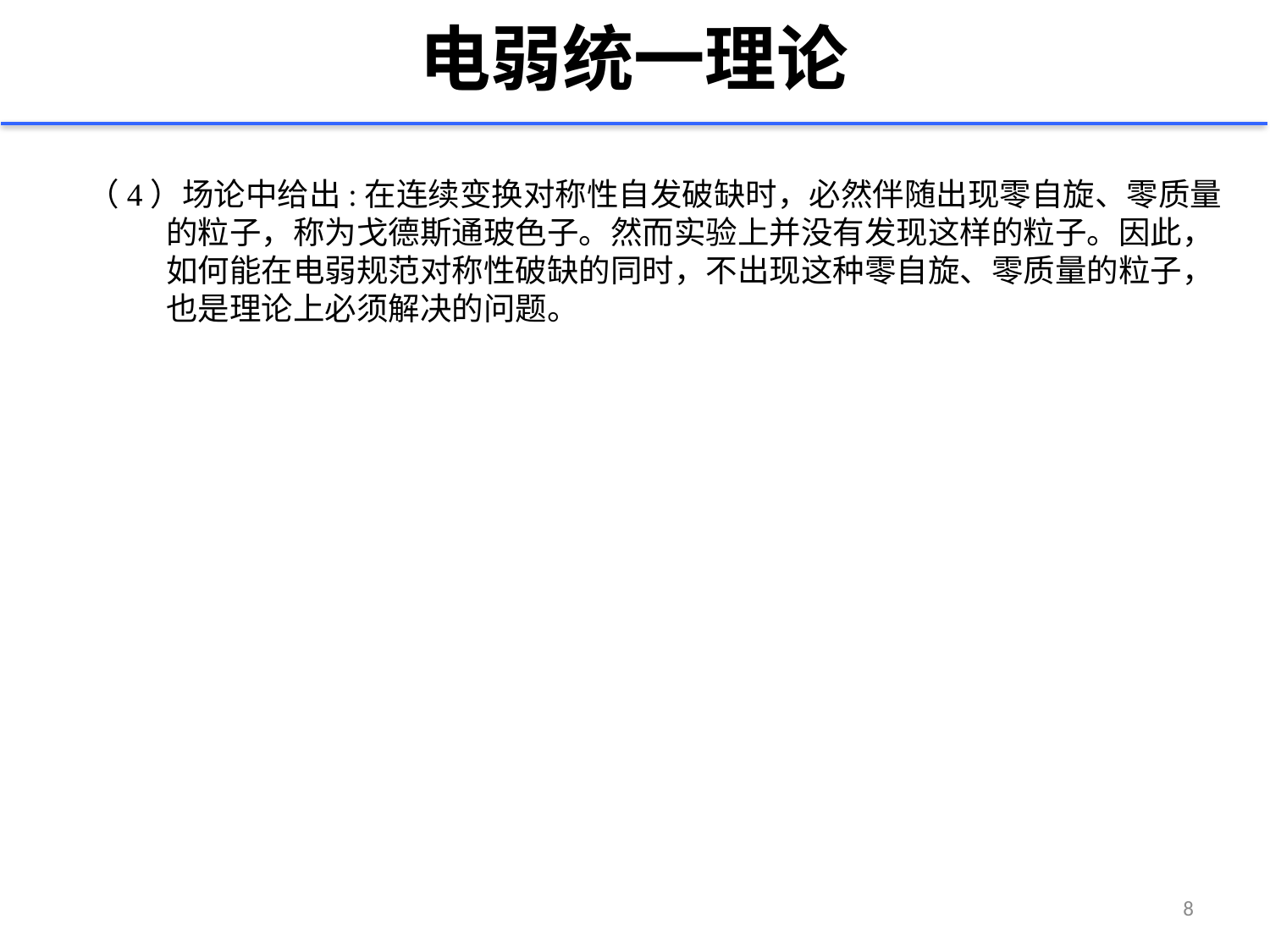

# 电弱统一理论
（4）场论中给出:在连续变换对称性自发破缺时，必然伴随出现零自旋、零质量的粒子，称为戈德斯通玻色子。然而实验上并没有发现这样的粒子。因此，如何能在电弱规范对称性破缺的同时，不出现这种零自旋、零质量的粒子，也是理论上必须解决的问题。
8